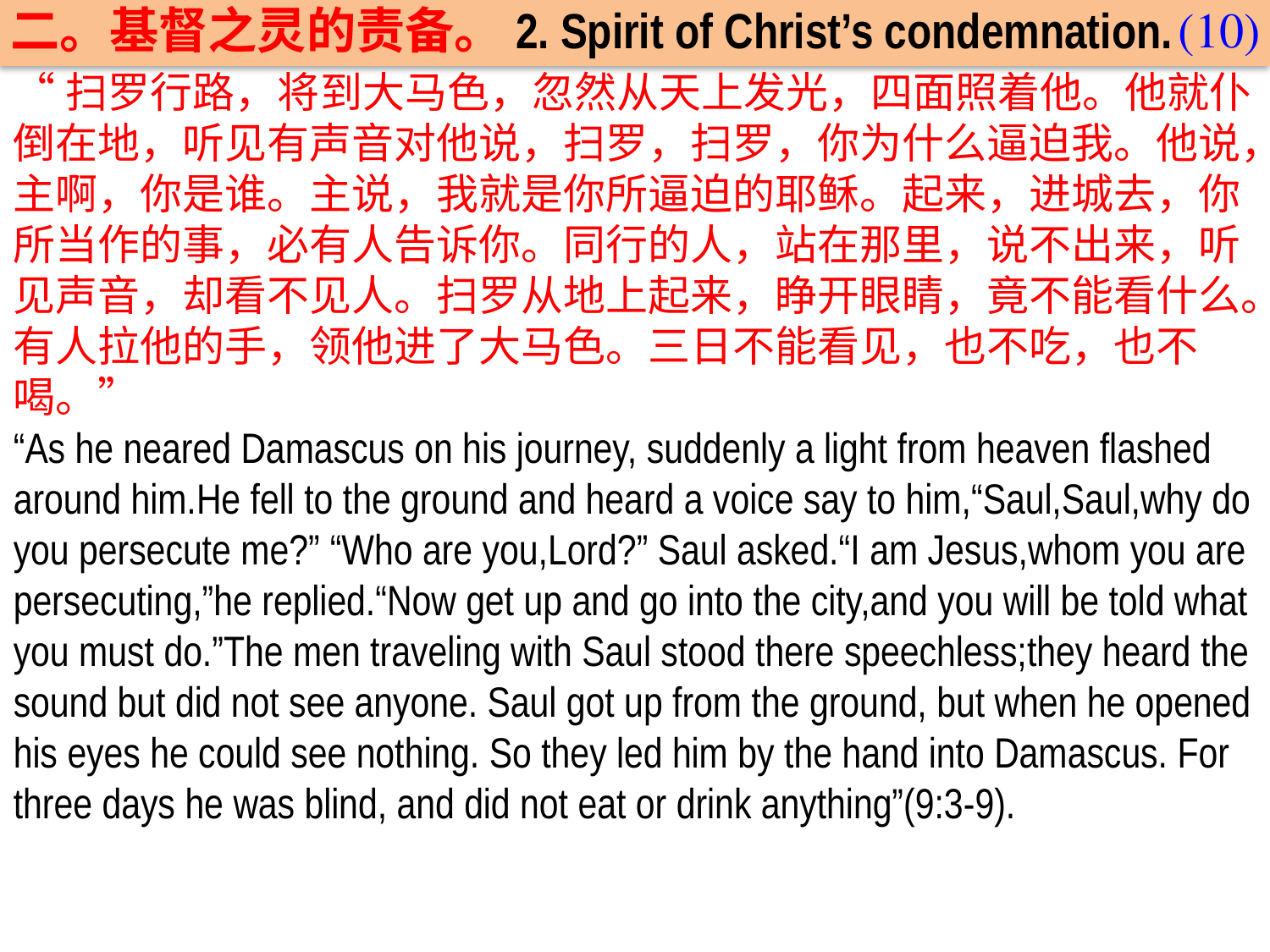

(10)
二。基督之灵的责备。2. Spirit of Christ’s condemnation.

“扫罗行路，将到大马色，忽然从天上发光，四面照着他。他就仆倒在地，听见有声音对他说，扫罗，扫罗，你为什么逼迫我。他说，主啊，你是谁。主说，我就是你所逼迫的耶稣。起来，进城去，你所当作的事，必有人告诉你。同行的人，站在那里，说不出来，听见声音，却看不见人。扫罗从地上起来，睁开眼睛，竟不能看什么。有人拉他的手，领他进了大马色。三日不能看见，也不吃，也不喝。”
“As he neared Damascus on his journey, suddenly a light from heaven flashed around him.He fell to the ground and heard a voice say to him,“Saul,Saul,why do you persecute me?” “Who are you,Lord?” Saul asked.“I am Jesus,whom you are persecuting,”he replied.“Now get up and go into the city,and you will be told what you must do.”The men traveling with Saul stood there speechless;they heard the sound but did not see anyone. Saul got up from the ground, but when he opened his eyes he could see nothing. So they led him by the hand into Damascus. For three days he was blind, and did not eat or drink anything”(9:3-9).